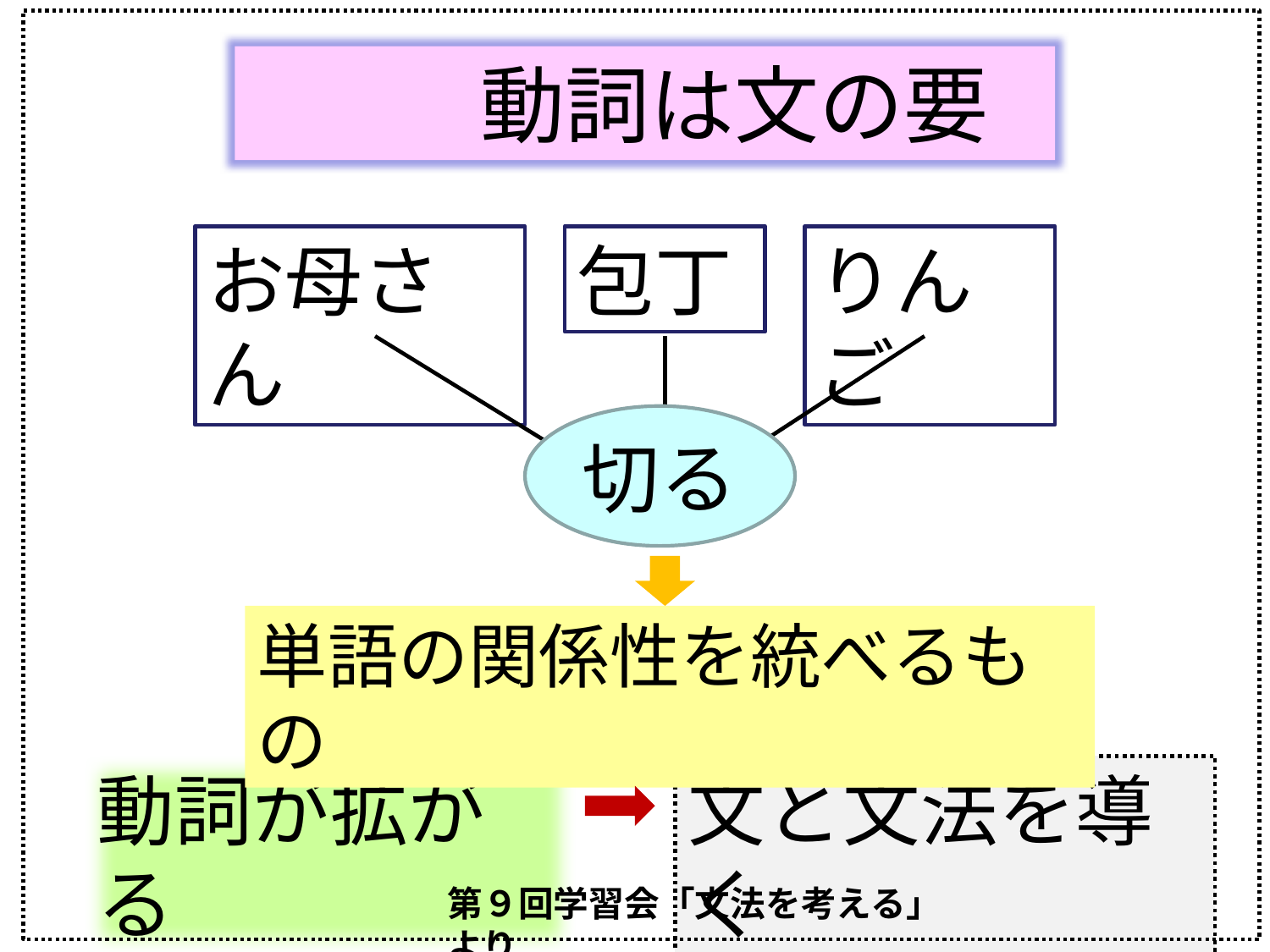

動詞は文の要
お母さん
包丁
りんご
切る

単語の関係性を統べるもの
動詞が拡がる
文と文法を導く

第９回学習会「文法を考える」より